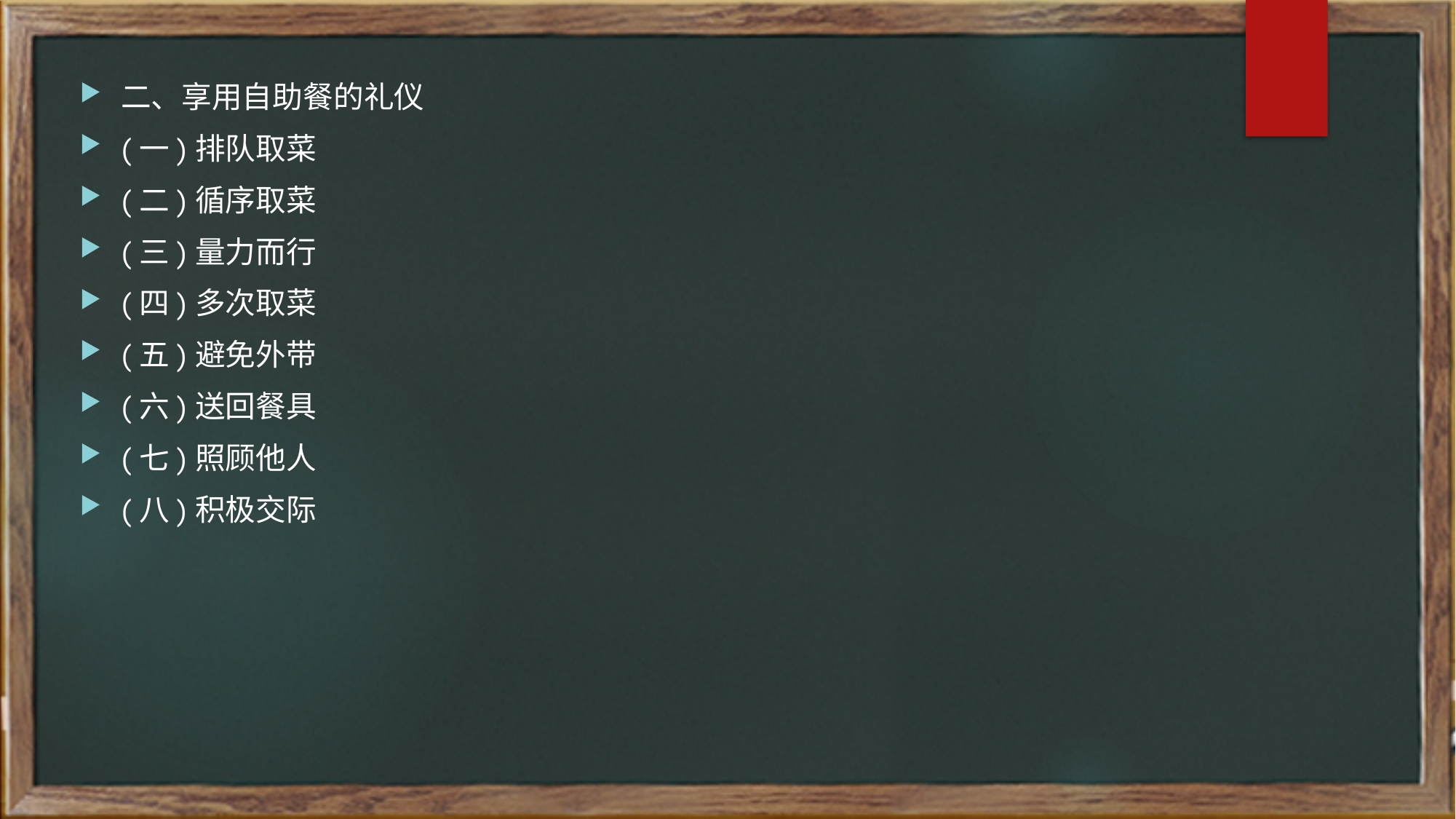

二、享用自助餐的礼仪
(一)排队取菜
(二)循序取菜
(三)量力而行
(四)多次取菜
(五)避免外带
(六)送回餐具
(七)照顾他人
(八)积极交际